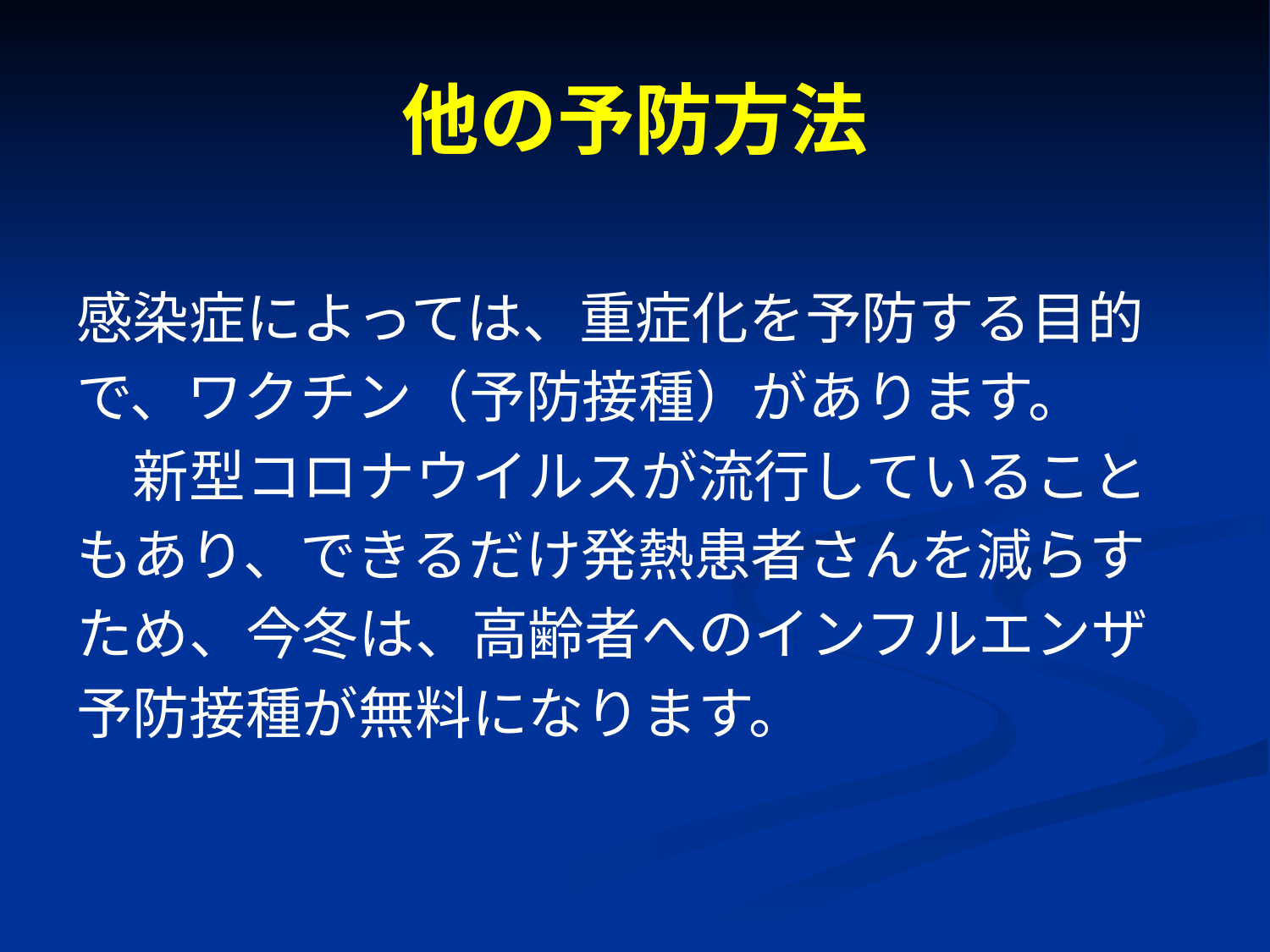

# 他の予防方法
感染症によっては、重症化を予防する目的
で、ワクチン（予防接種）があります。
　新型コロナウイルスが流行していること
もあり、できるだけ発熱患者さんを減らす
ため、今冬は、高齢者へのインフルエンザ
予防接種が無料になります。